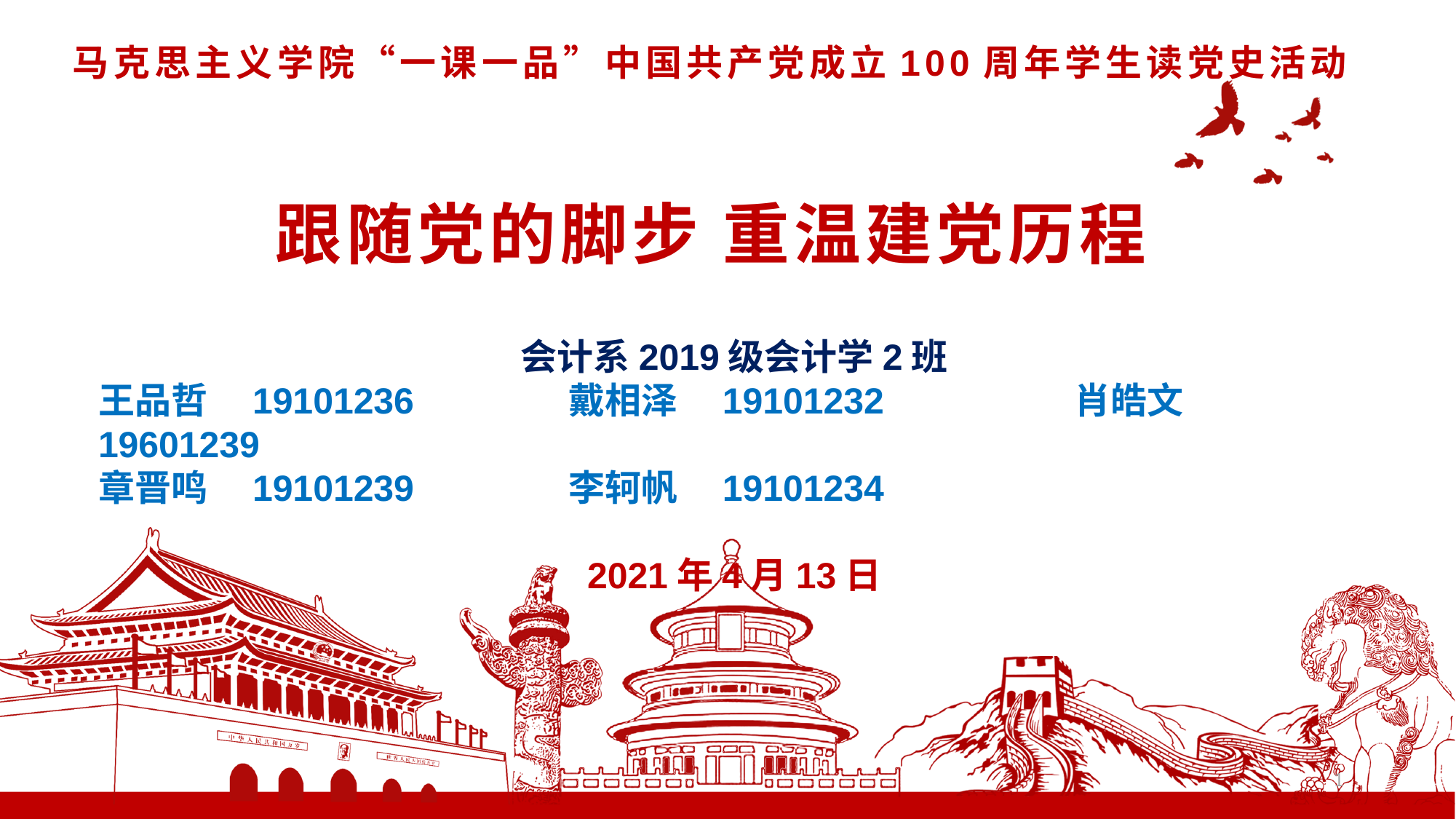

马克思主义学院“一课一品”中国共产党成立100周年学生读党史活动
# 跟随党的脚步 重温建党历程
会计系2019级会计学2班
王品哲　19101236　　　　戴相泽　19101232　　　　　肖皓文　19601239
章晋鸣　19101239　　　　李轲帆　19101234

2021年4月13日
1